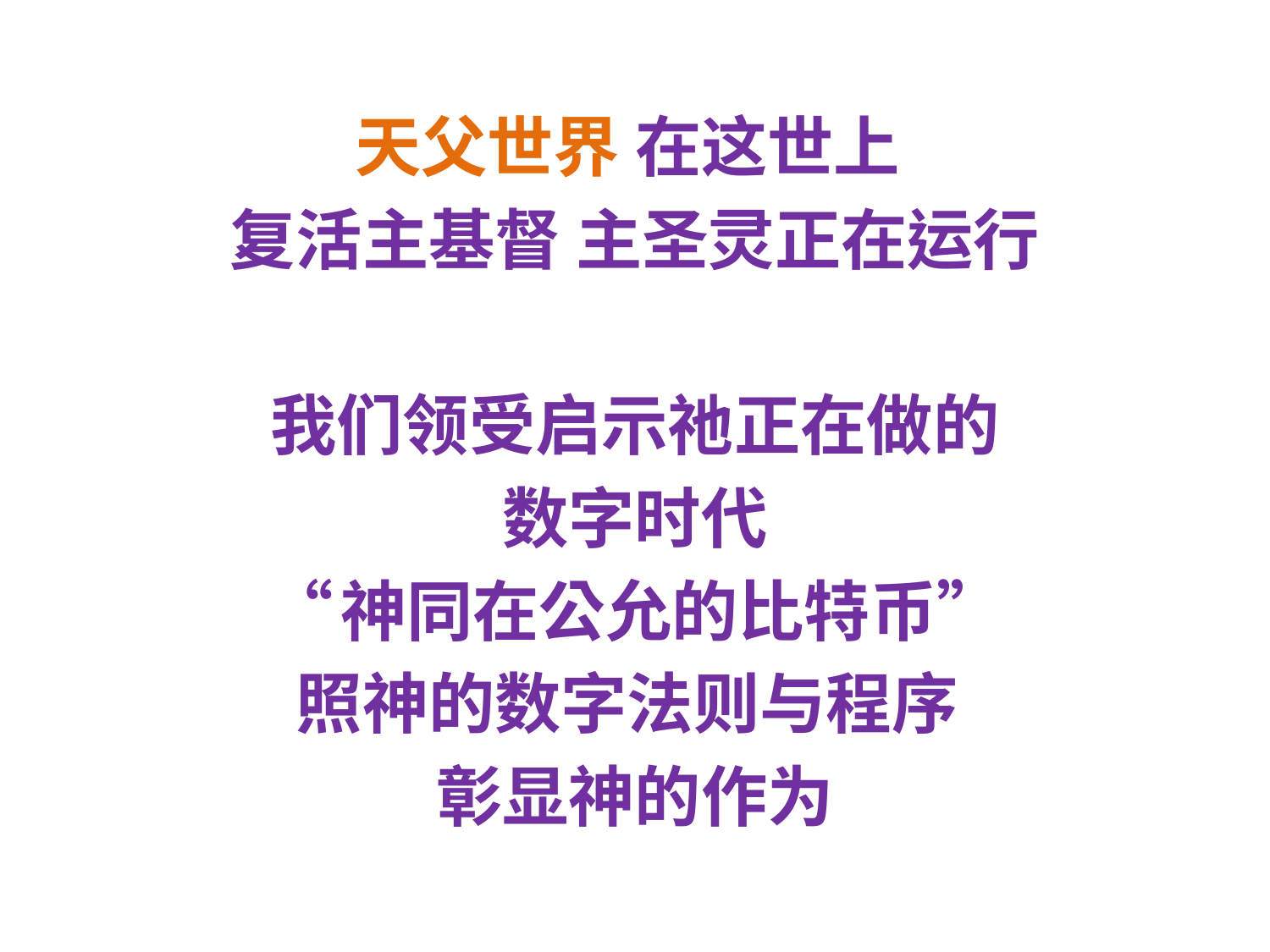

#
天父世界 在这世上
复活主基督 主圣灵正在运行

我们领受启示祂正在做的
数字时代
“神同在公允的比特币”
照神的数字法则与程序
彰显神的作为